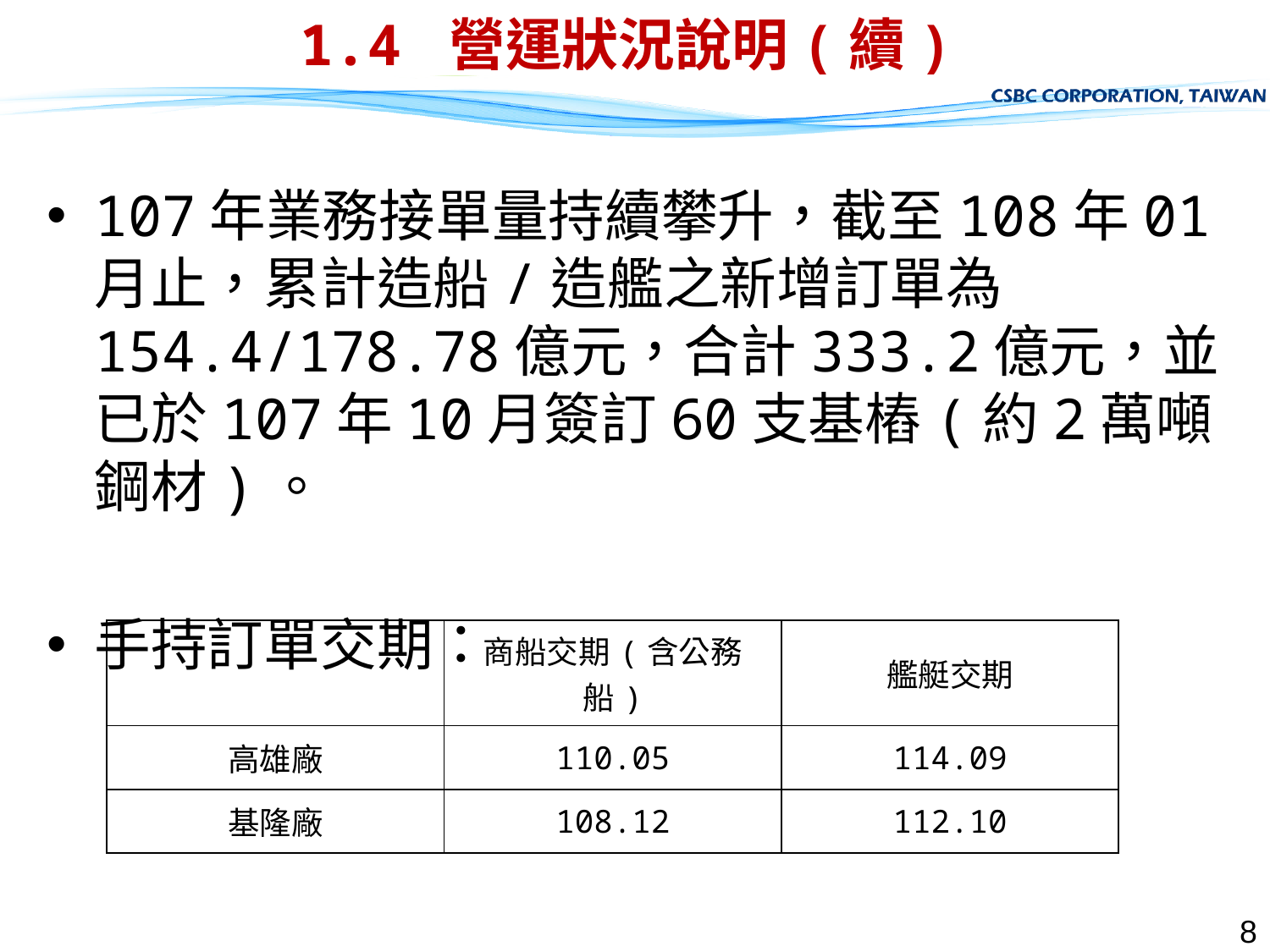

# 1.4 營運狀況說明(續)
107年業務接單量持續攀升，截至108年01月止，累計造船/造艦之新增訂單為154.4/178.78億元，合計333.2億元，並已於107年10月簽訂60支基樁(約2萬噸鋼材)。

手持訂單交期：

|  | 商船交期(含公務船) | 艦艇交期 |
| --- | --- | --- |
| 高雄廠 | 110.05 | 114.09 |
| 基隆廠 | 108.12 | 112.10 |